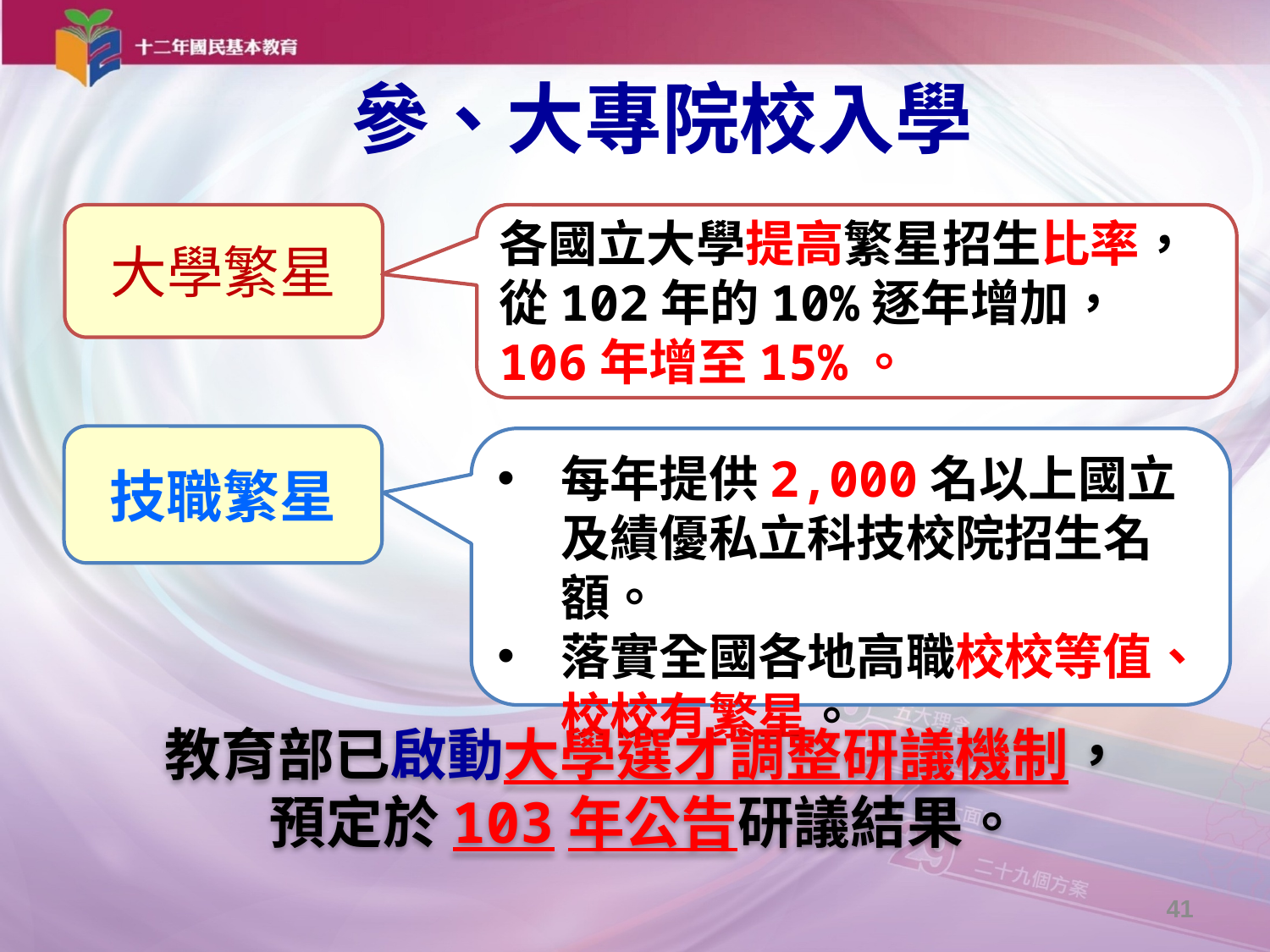

# 參、大專院校入學
大學繁星
各國立大學提高繁星招生比率，從102年的10%逐年增加，
106年增至15%。

技職繁星
每年提供2,000名以上國立及績優私立科技校院招生名額。
落實全國各地高職校校等值、校校有繁星。
教育部已啟動大學選才調整研議機制，
預定於103年公告研議結果。
41